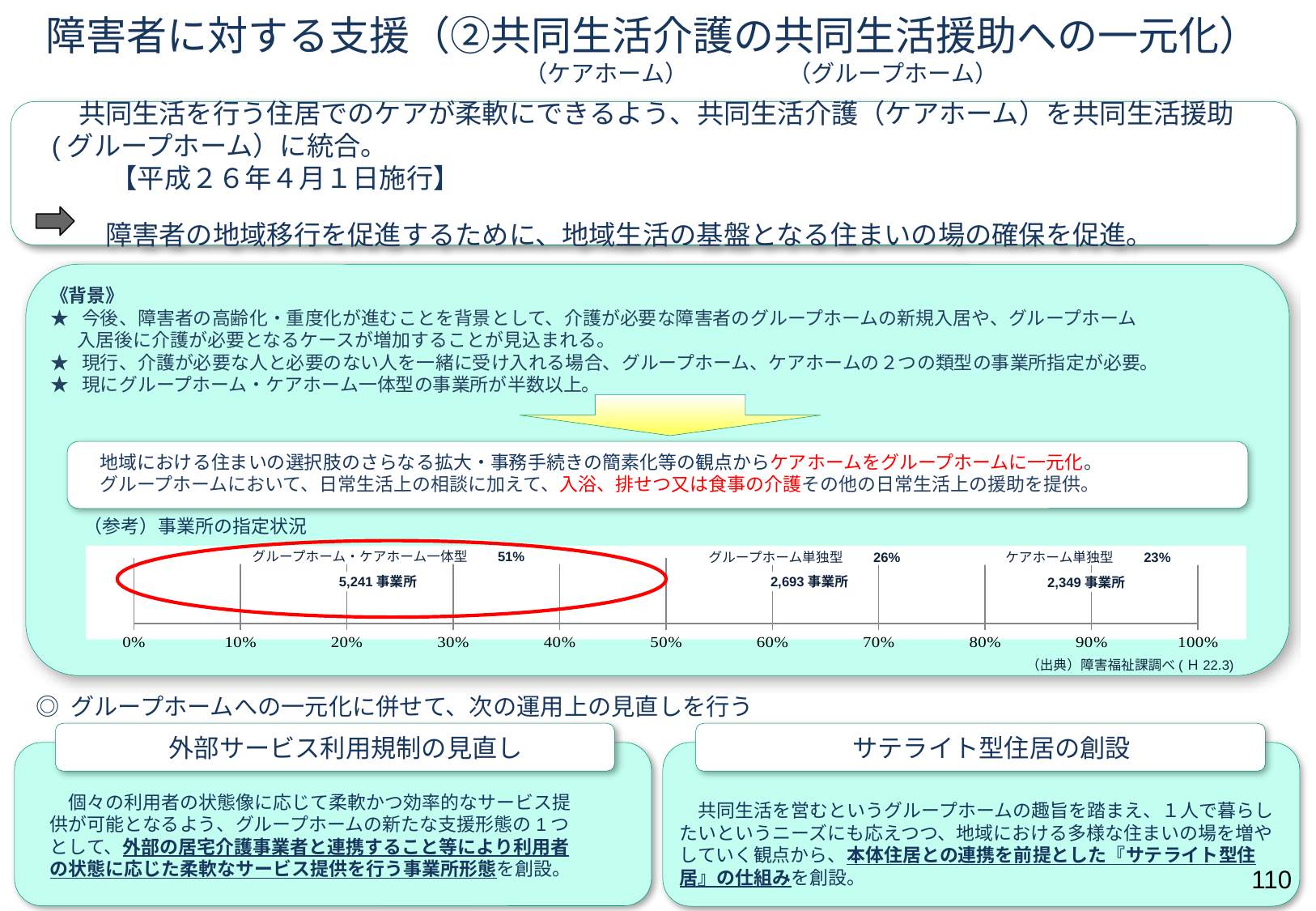

障害者に対する支援（②共同生活介護の共同生活援助への一元化）

（ケアホーム）
（グループホーム）
　共同生活を行う住居でのケアが柔軟にできるよう、共同生活介護（ケアホーム）を共同生活援助
(グループホーム）に統合。　　　　　　　　　　　　　　　　　　　　　　　　　　　　　　　　　　　　【平成２６年４月１日施行】

　　障害者の地域移行を促進するために、地域生活の基盤となる住まいの場の確保を促進。

《背景》
★  今後、障害者の高齢化・重度化が進むことを背景として、介護が必要な障害者のグループホームの新規入居や、グループホーム
　  入居後に介護が必要となるケースが増加することが見込まれる。
★  現行、介護が必要な人と必要のない人を一緒に受け入れる場合、グループホーム、ケアホームの２つの類型の事業所指定が必要。
★  現にグループホーム・ケアホーム一体型の事業所が半数以上。

   地域における住まいの選択肢のさらなる拡大・事務手続きの簡素化等の観点からケアホームをグループホームに一元化。
   グループホームにおいて、日常生活上の相談に加えて、入浴、排せつ又は食事の介護その他の日常生活上の援助を提供。

（参考）事業所の指定状況

### Chart

| Category |  |  |  |
|---|---|---|---|
グループホーム・ケアホーム一体型　　51%
グループホーム単独型　　26%
ケアホーム単独型　　23%
5,241事業所
2,693事業所
2,349事業所
（出典）障害福祉課調べ(Ｈ22.3)
◎ グループホームへの一元化に併せて、次の運用上の見直しを行う
外部サービス利用規制の見直し
サテライト型住居の創設

　　個々の利用者の状態像に応じて柔軟かつ効率的なサービス提
　供が可能となるよう、グループホームの新たな支援形態の1つ
　として、外部の居宅介護事業者と連携すること等により利用者
　の状態に応じた柔軟なサービス提供を行う事業所形態を創設。

　共同生活を営むというグループホームの趣旨を踏まえ、１人で暮らしたいというニーズにも応えつつ、地域における多様な住まいの場を増やしていく観点から、本体住居との連携を前提とした『サテライト型住居』の仕組みを創設。

110